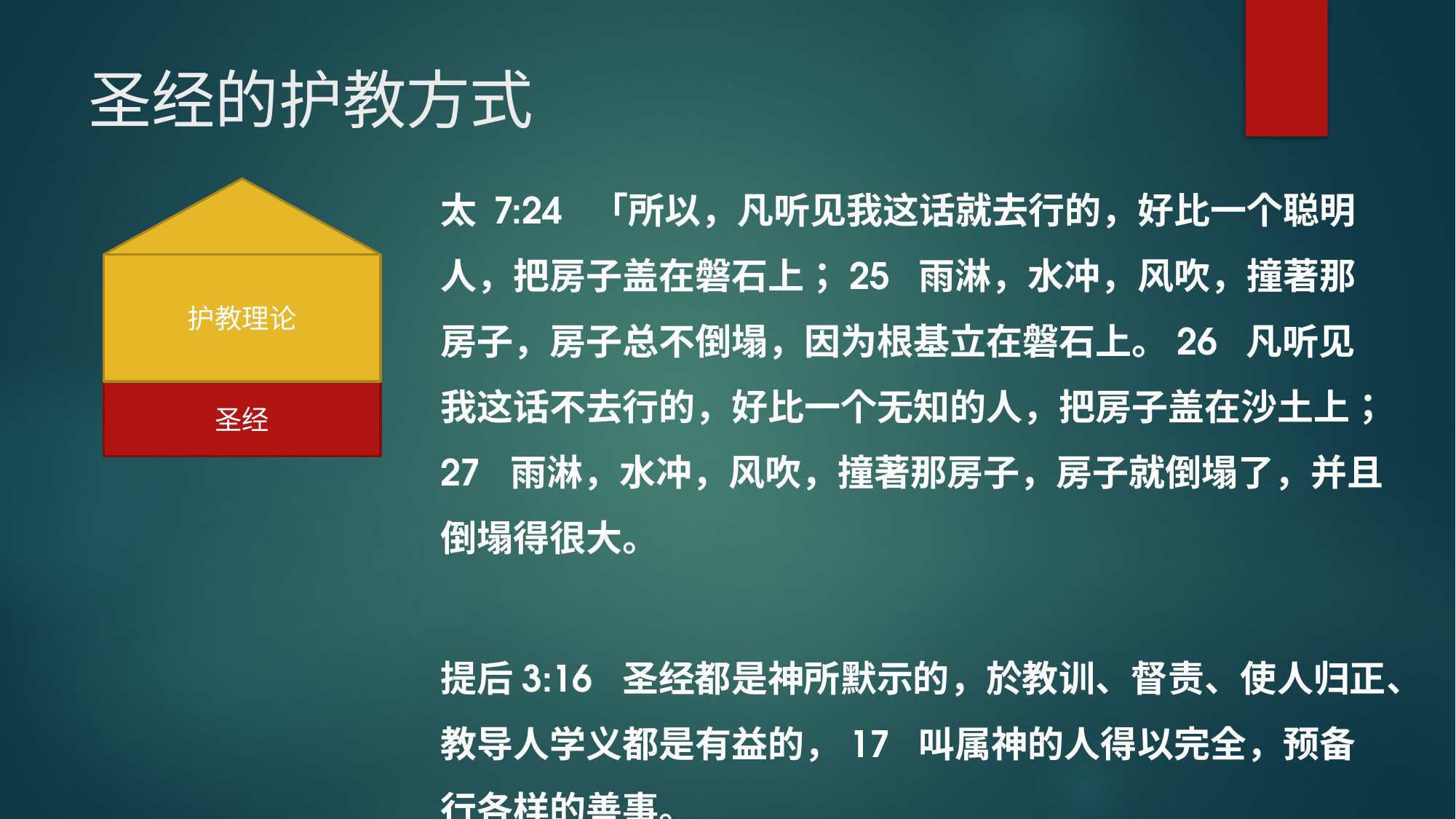

# 圣经的护教方式
太 7:24  「所以，凡听见我这话就去行的，好比一个聪明人，把房子盖在磐石上；25  雨淋，水冲，风吹，撞著那房子，房子总不倒塌，因为根基立在磐石上。26  凡听见我这话不去行的，好比一个无知的人，把房子盖在沙土上；27  雨淋，水冲，风吹，撞著那房子，房子就倒塌了，并且倒塌得很大。

护教理论
圣经
提后3:16  圣经都是神所默示的，於教训、督责、使人归正、教导人学义都是有益的，17  叫属神的人得以完全，预备行各样的善事。